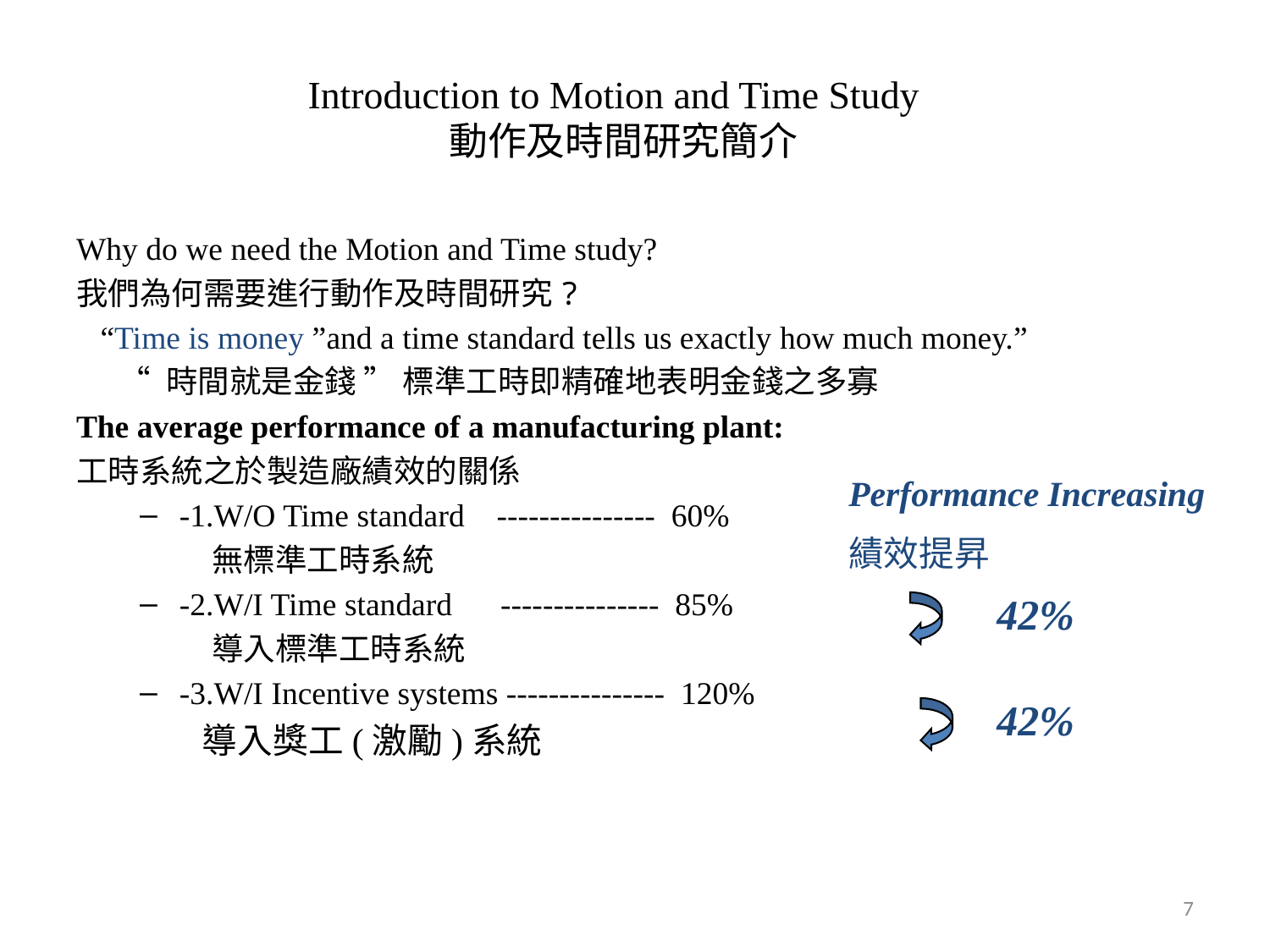

# Introduction to Motion and Time Study 動作及時間研究簡介
Why do we need the Motion and Time study?
我們為何需要進行動作及時間研究?
   “Time is money ”and a time standard tells us exactly how much money.”
      “ 時間就是金錢 ” 標準工時即精確地表明金錢之多寡
The average performance of a manufacturing plant:
工時系統之於製造廠績效的關係
-1.W/O Time standard    ---------------  60%
         無標準工時系統
-2.W/I Time standard      ---------------  85%
         導入標準工時系統
-3.W/I Incentive systems ---------------  120%
               導入獎工(激勵)系統
Performance Increasing
績效提昇
42%

42%

7